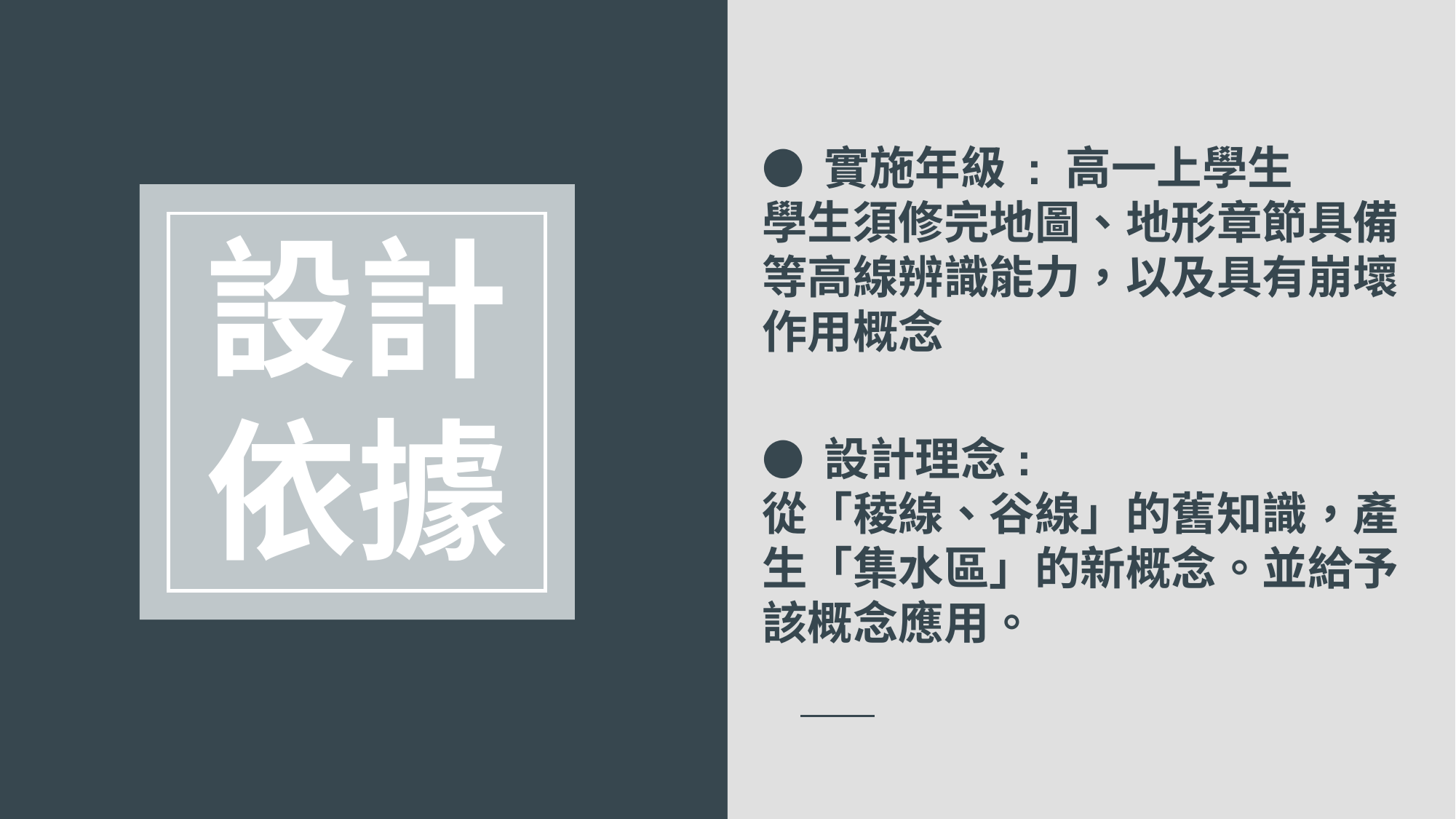

● 實施年級 : 高一上學生
學生須修完地圖、地形章節具備等高線辨識能力，以及具有崩壞作用概念

設計依據

● 設計理念:
從「稜線、谷線」的舊知識，產生「集水區」的新概念。並給予該概念應用。